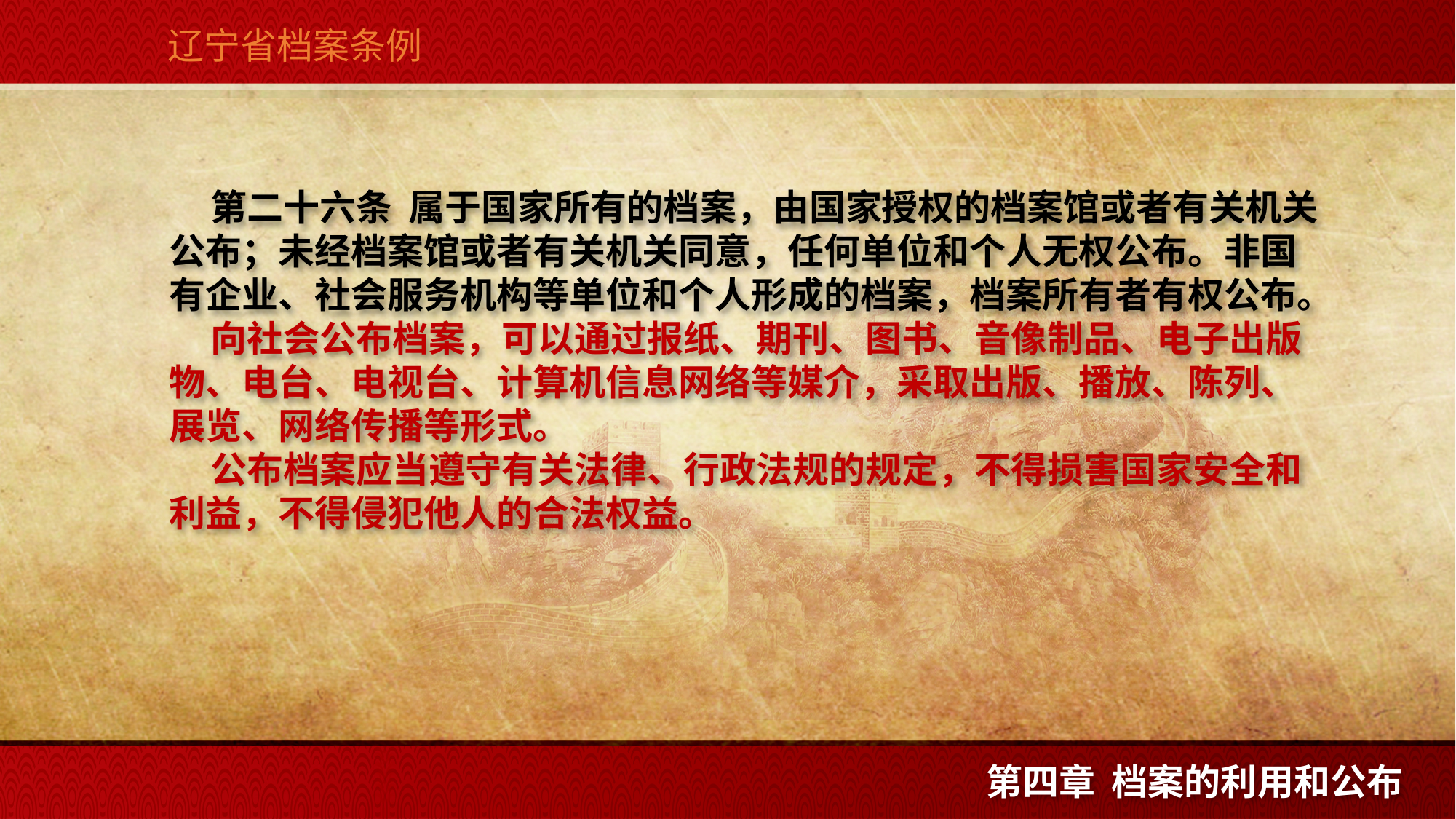

辽宁省档案条例
    第二十六条  属于国家所有的档案，由国家授权的档案馆或者有关机关公布；未经档案馆或者有关机关同意，任何单位和个人无权公布。非国有企业、社会服务机构等单位和个人形成的档案，档案所有者有权公布。
    向社会公布档案，可以通过报纸、期刊、图书、音像制品、电子出版物、电台、电视台、计算机信息网络等媒介，采取出版、播放、陈列、展览、网络传播等形式。
    公布档案应当遵守有关法律、行政法规的规定，不得损害国家安全和利益，不得侵犯他人的合法权益。
第四章  档案的利用和公布